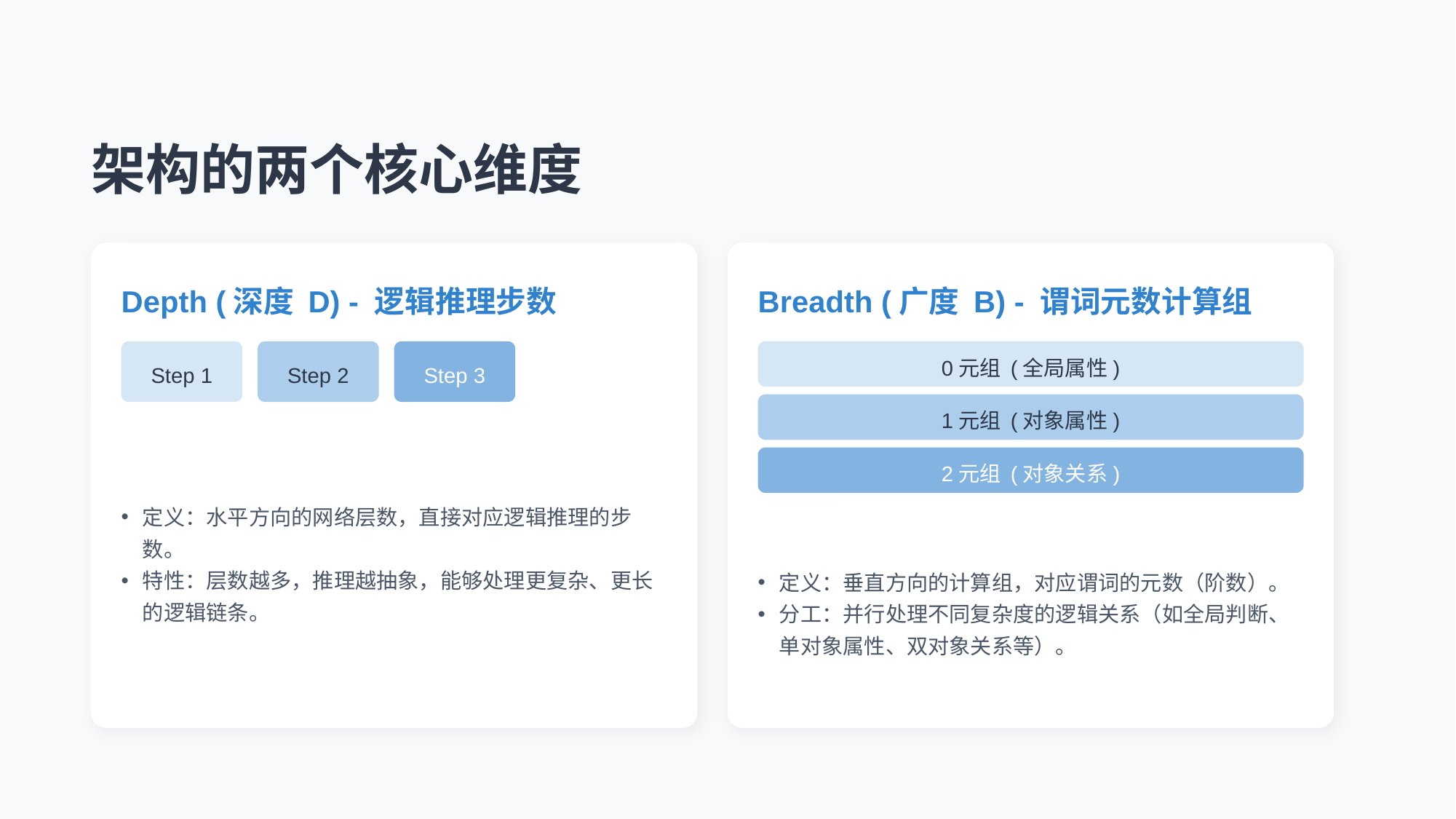

架构的两个核心维度

Depth (深度 D) - 逻辑推理步数
Breadth (广度 B) - 谓词元数计算组
Step 1
Step 2
Step 3
0元组 (全局属性)
1元组 (对象属性)
定义：水平方向的网络层数，直接对应逻辑推理的步数。
特性：层数越多，推理越抽象，能够处理更复杂、更长的逻辑链条。
2元组 (对象关系)
定义：垂直方向的计算组，对应谓词的元数（阶数）。
分工：并行处理不同复杂度的逻辑关系（如全局判断、单对象属性、双对象关系等）。